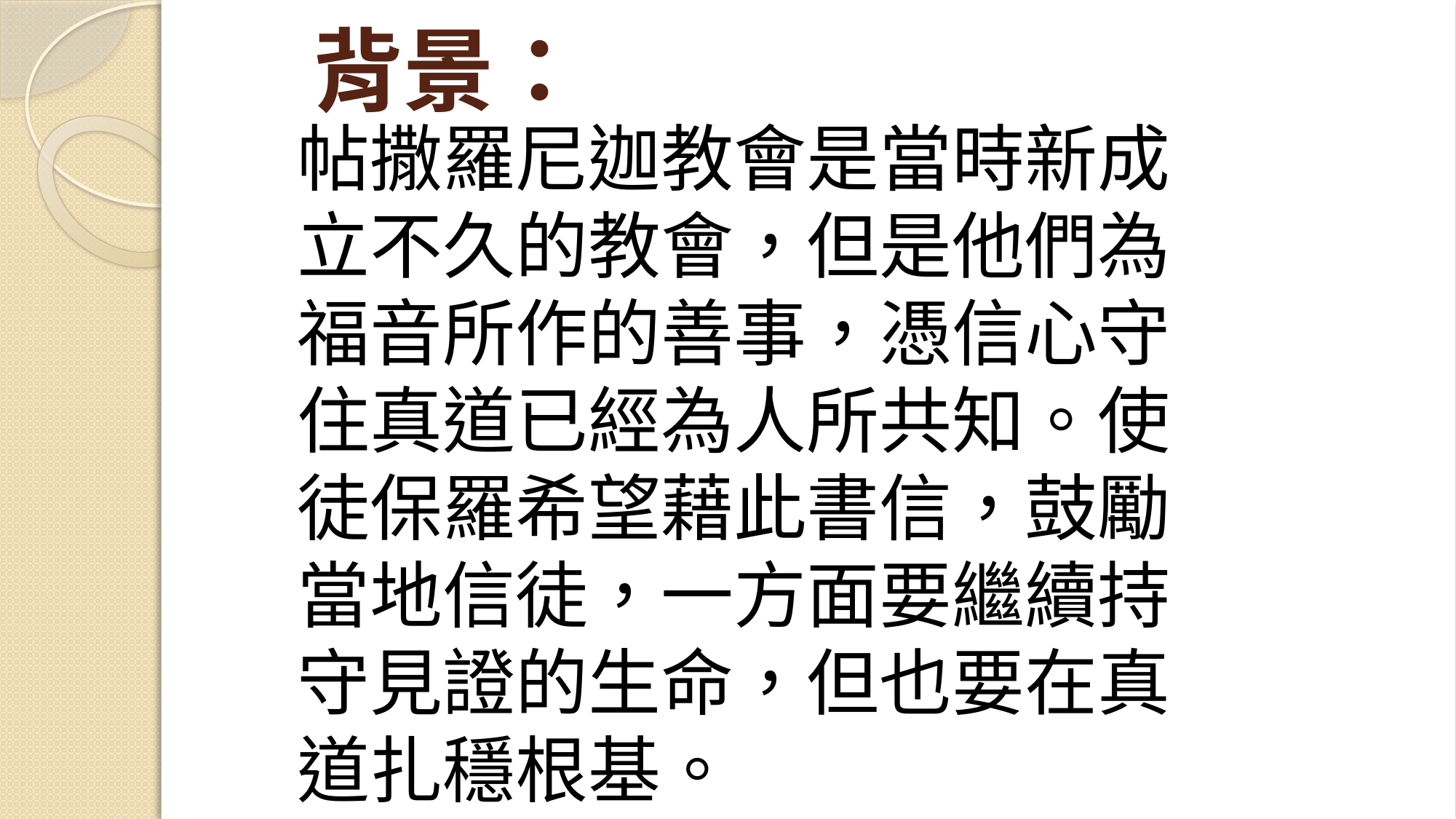

# 背景：
帖撒羅尼迦教會是當時新成立不久的教會，但是他們為福音所作的善事，憑信心守住真道已經為人所共知。使徒保羅希望藉此書信，鼓勵當地信徒，一方面要繼續持守見證的生命，但也要在真道扎穩根基。